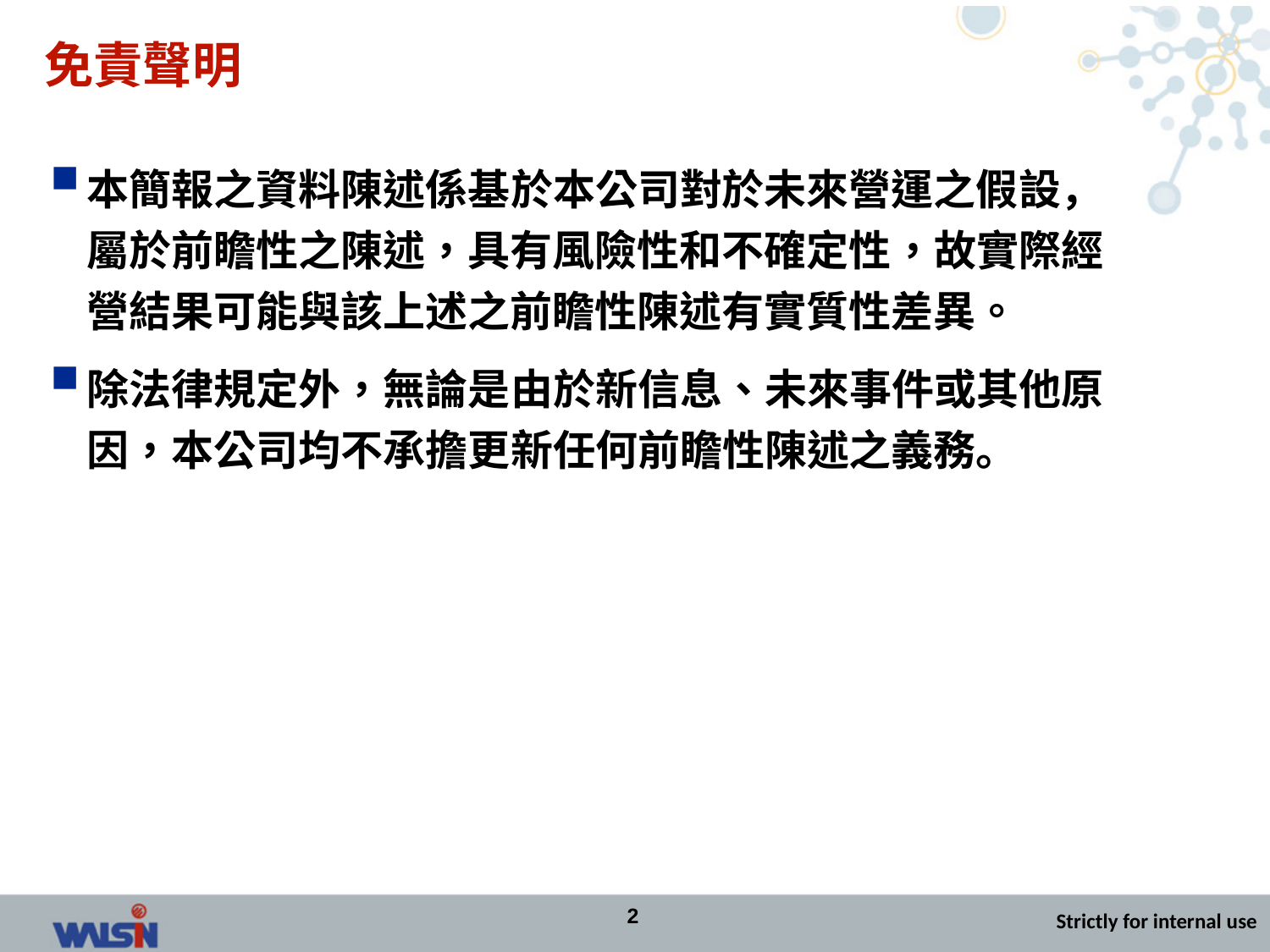

# 免責聲明
本簡報之資料陳述係基於本公司對於未來營運之假設，屬於前瞻性之陳述，具有風險性和不確定性，故實際經營結果可能與該上述之前瞻性陳述有實質性差異。
除法律規定外，無論是由於新信息、未來事件或其他原因，本公司均不承擔更新任何前瞻性陳述之義務。
2